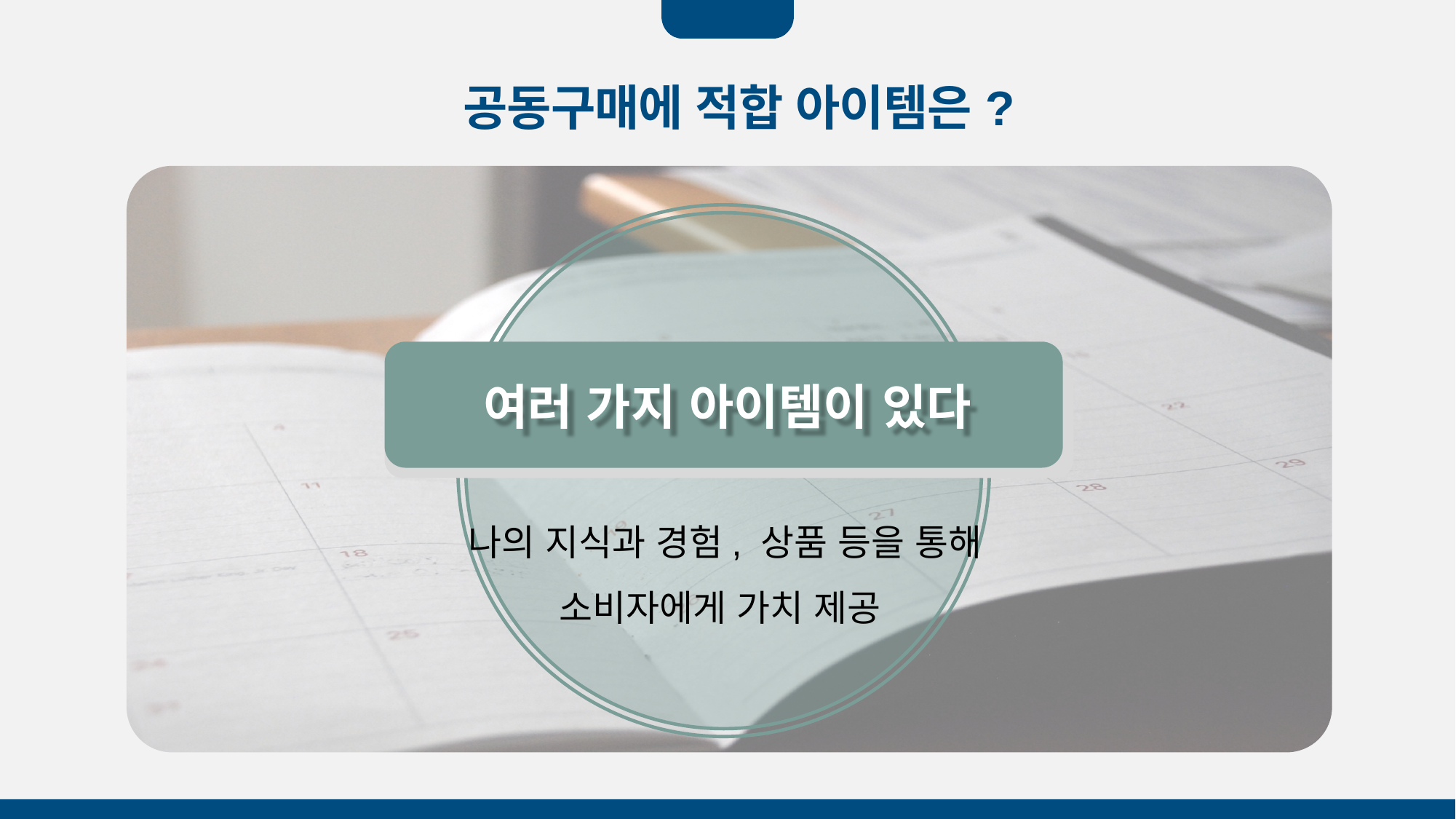

공동구매에 적합 아이템은?

나의 지식과 경험, 상품 등을 통해 소비자에게 가치 제공

여러 가지 아이템이 있다